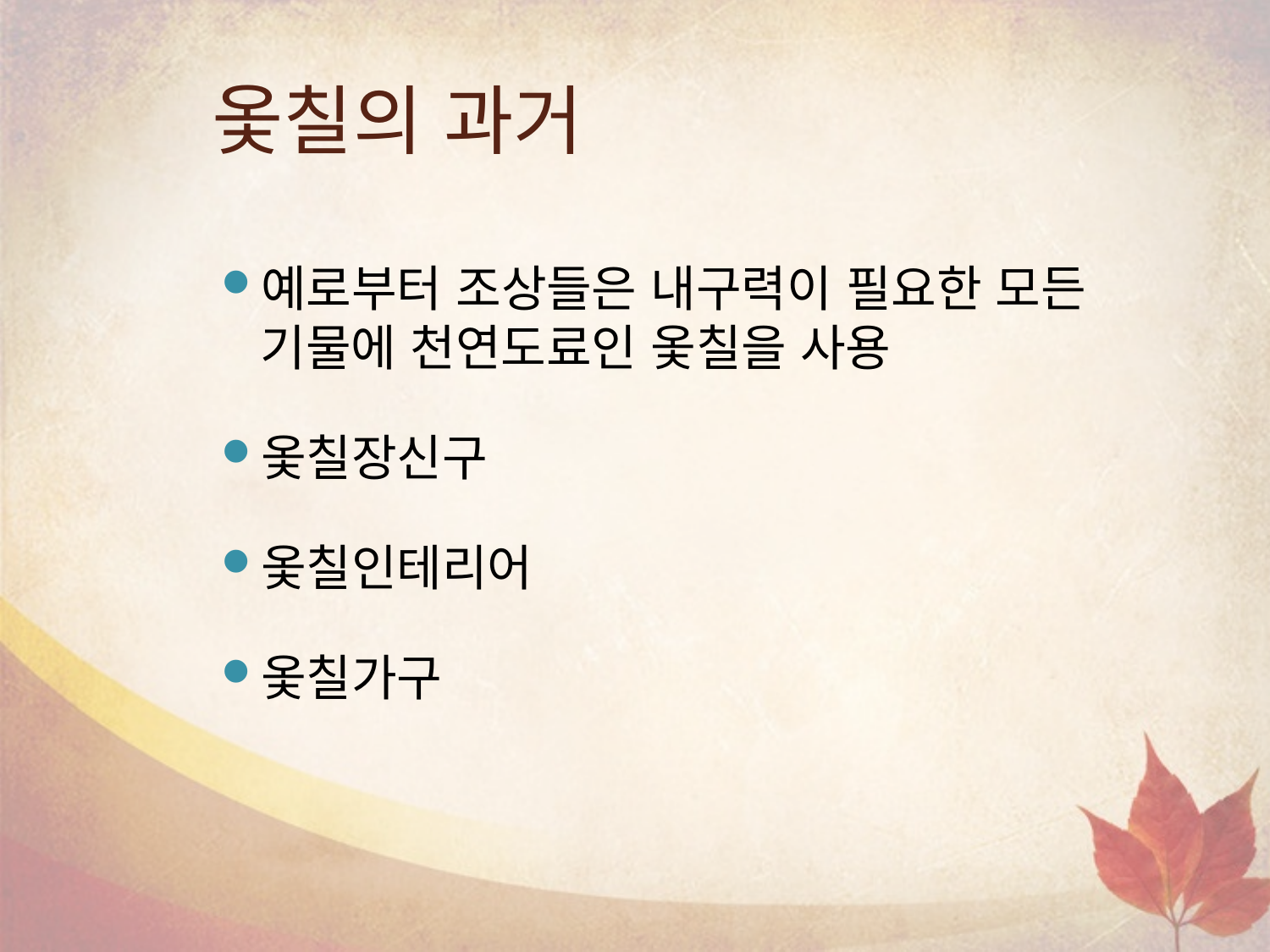

# 옻칠의 과거
예로부터 조상들은 내구력이 필요한 모든 기물에 천연도료인 옻칠을 사용

옻칠장신구

옻칠인테리어

옻칠가구